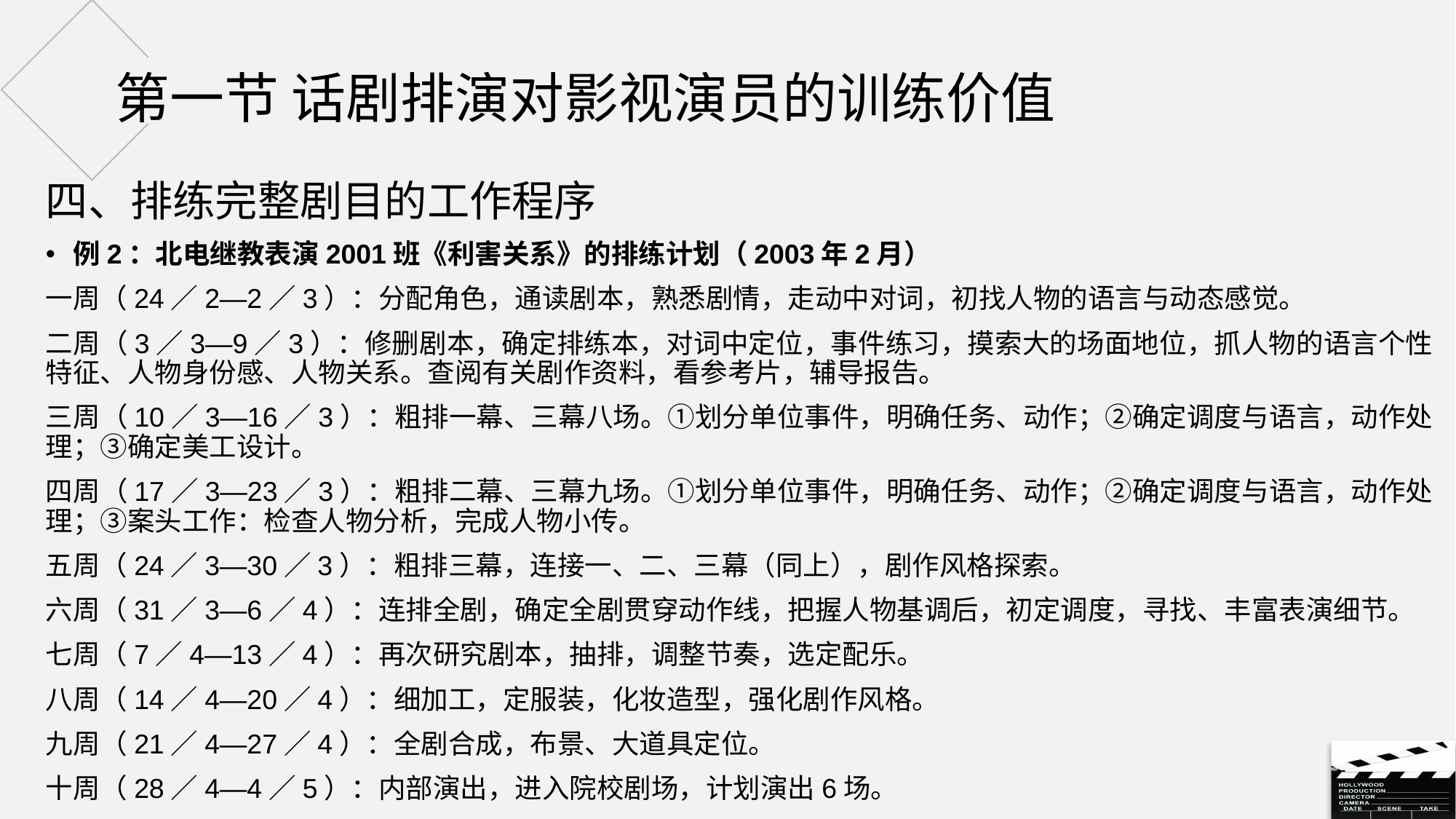

# 第一节 话剧排演对影视演员的训练价值
四、排练完整剧目的工作程序
例2：北电继教表演2001班《利害关系》的排练计划（2003年2月）
一周（24／2—2／3）：分配角色，通读剧本，熟悉剧情，走动中对词，初找人物的语言与动态感觉。
二周（3／3—9／3）：修删剧本，确定排练本，对词中定位，事件练习，摸索大的场面地位，抓人物的语言个性特征、人物身份感、人物关系。查阅有关剧作资料，看参考片，辅导报告。
三周（10／3—16／3）：粗排一幕、三幕八场。①划分单位事件，明确任务、动作；②确定调度与语言，动作处理；③确定美工设计。
四周（17／3—23／3）：粗排二幕、三幕九场。①划分单位事件，明确任务、动作；②确定调度与语言，动作处理；③案头工作：检查人物分析，完成人物小传。
五周（24／3—30／3）：粗排三幕，连接一、二、三幕（同上），剧作风格探索。
六周（31／3—6／4）：连排全剧，确定全剧贯穿动作线，把握人物基调后，初定调度，寻找、丰富表演细节。
七周（7／4—13／4）：再次研究剧本，抽排，调整节奏，选定配乐。
八周（14／4—20／4）：细加工，定服装，化妆造型，强化剧作风格。
九周（21／4—27／4）：全剧合成，布景、大道具定位。
十周（28／4—4／5）：内部演出，进入院校剧场，计划演出6场。